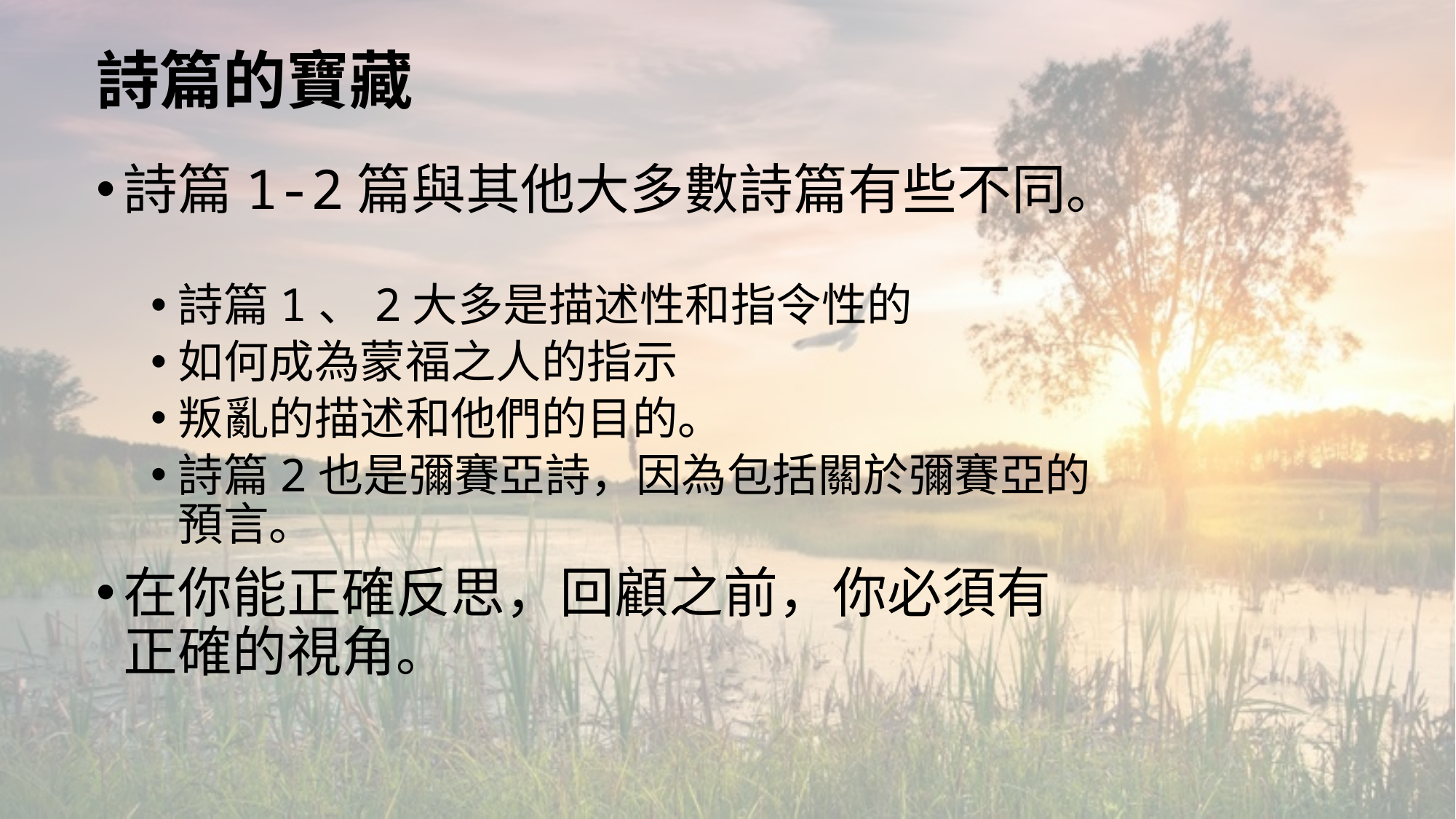

# 詩篇的寶藏
詩篇1-2篇與其他大多數詩篇有些不同。
詩篇1、2大多是描述性和指令性的
如何成為蒙福之人的指示
叛亂的描述和他們的目的。
詩篇2也是彌賽亞詩，因為包括關於彌賽亞的預言。
在你能正確反思，回顧之前，你必須有正確的視角。